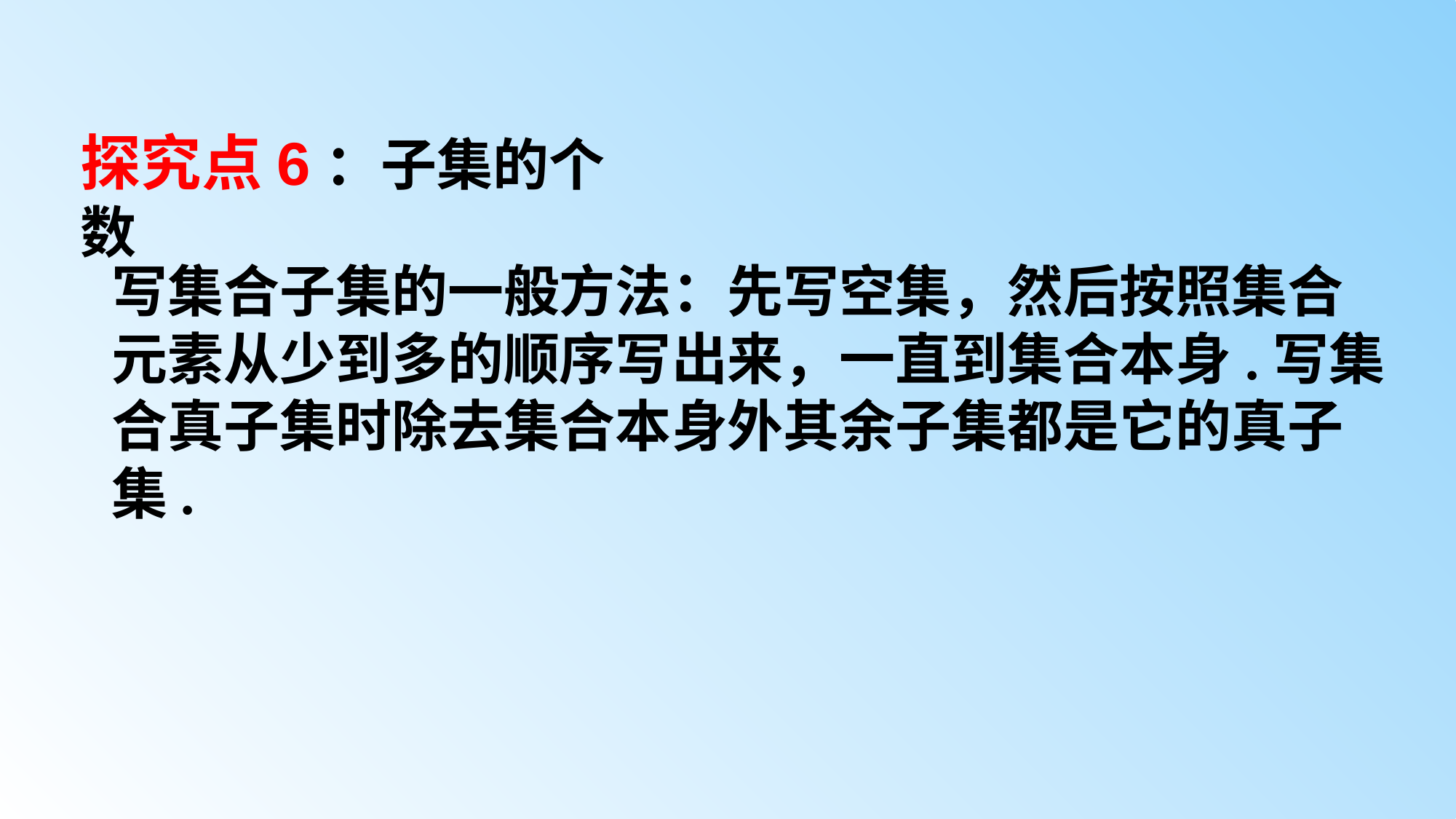

探究点6：子集的个数
写集合子集的一般方法：先写空集，然后按照集合元素从少到多的顺序写出来，一直到集合本身.写集合真子集时除去集合本身外其余子集都是它的真子集.